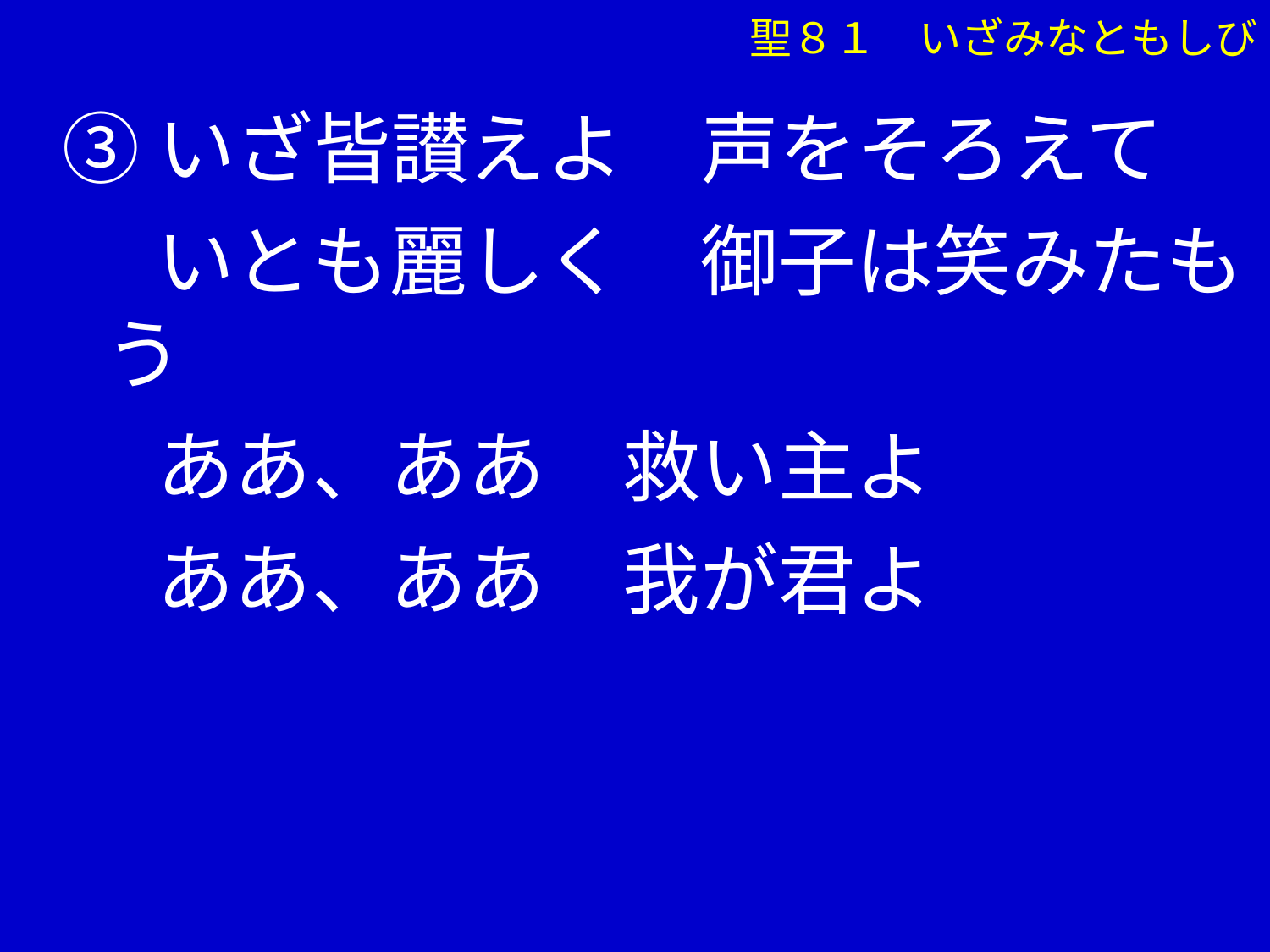

③いざ皆讃えよ　声をそろえて
　 いとも麗しく　御子は笑みたもう
　 ああ、ああ　救い主よ
　 ああ、ああ　我が君よ
聖８１　いざみなともしび